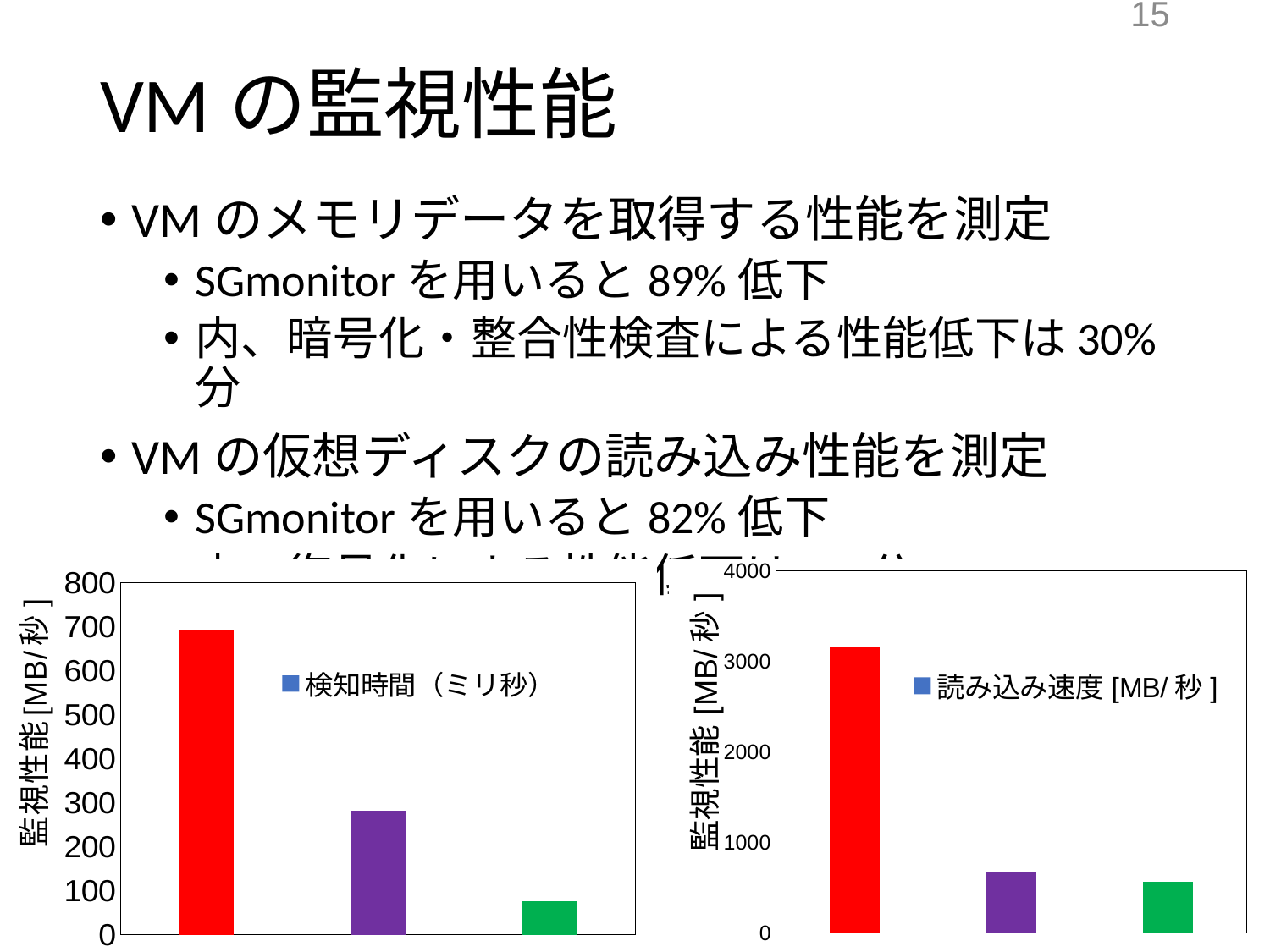

15
# VMの監視性能
VMのメモリデータを取得する性能を測定
SGmonitorを用いると89%低下
内、暗号化・整合性検査による性能低下は30%分
VMの仮想ディスクの読み込み性能を測定
SGmonitorを用いると82%低下
内、復号化による性能低下は3%分

### Chart

| Category | 検知時間（ミリ秒） |
|---|---|
| 従来手法 | 691.5167670265641 |
| SGmonitor（暗号化・整合性検査なし） | 280.7617102709415 |
| SGmonitor | 75.42944405293075 |

### Chart

| Category | 読み込み速度[MB/秒] |
|---|---|
| 従来手法 | 3154.393705152487 |
| SGmonitor（暗号化なし） | 671.2514933667597 |
| SGmonitor | 565.003096379689 |